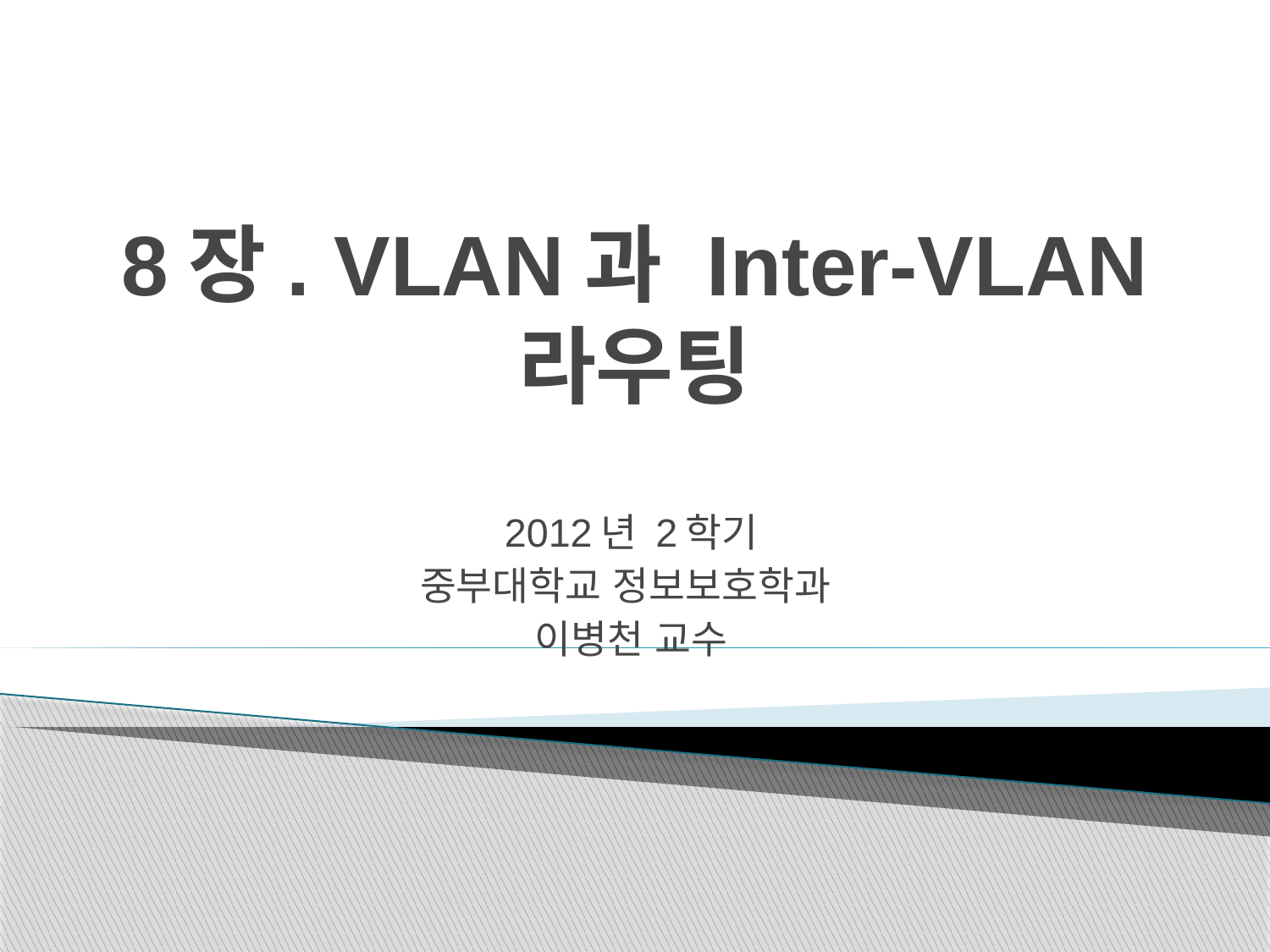

# 8장. VLAN과 Inter-VLAN 라우팅
2012년 2학기
중부대학교 정보보호학과
이병천 교수